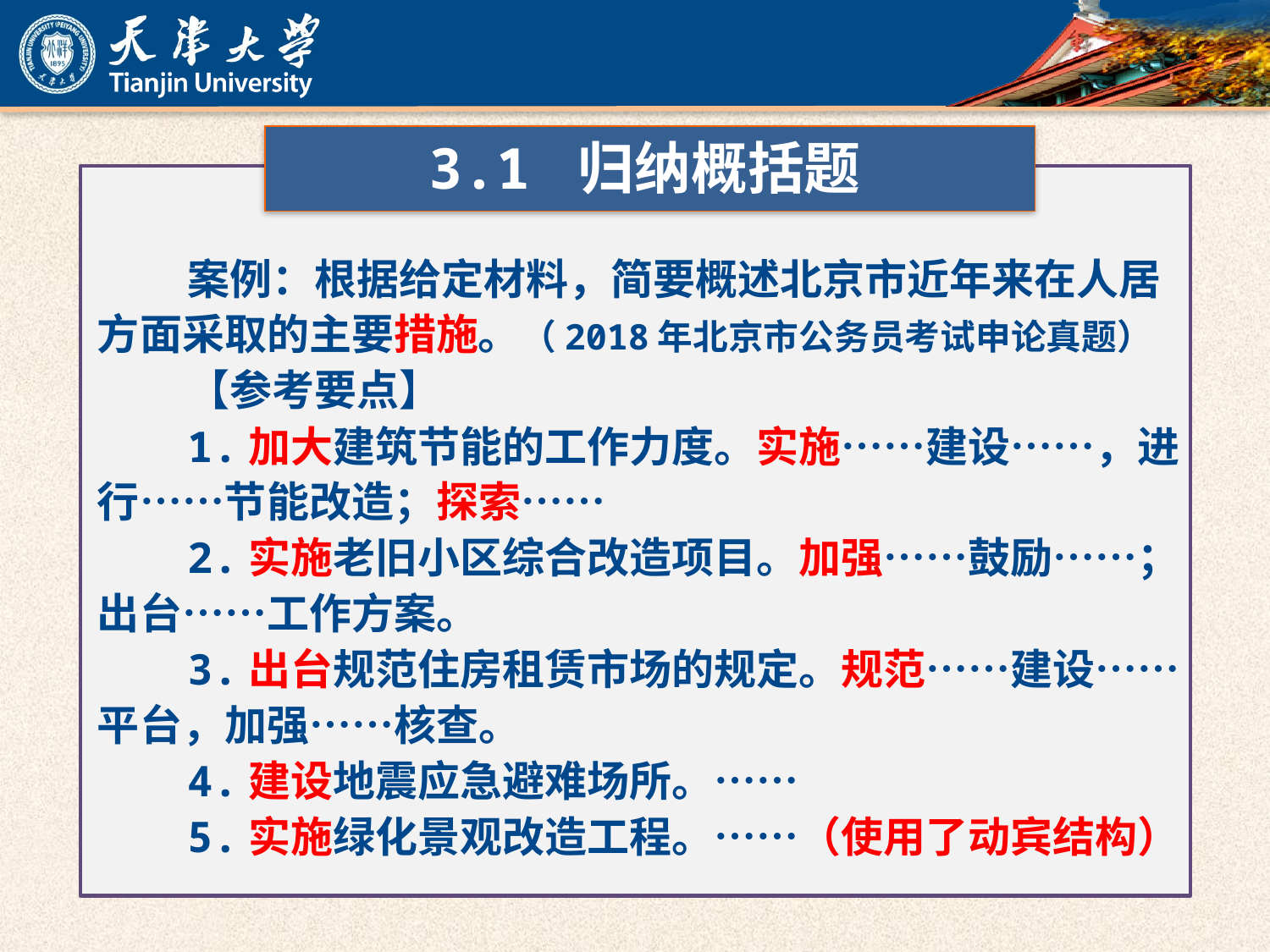

3.1 归纳概括题

案例：根据给定材料，简要概述北京市近年来在人居方面采取的主要措施。（2018年北京市公务员考试申论真题）
【参考要点】
1.加大建筑节能的工作力度。实施……建设……，进行……节能改造；探索……
2.实施老旧小区综合改造项目。加强……鼓励……；出台……工作方案。
3.出台规范住房租赁市场的规定。规范……建设……平台，加强……核查。
4.建设地震应急避难场所。……
5.实施绿化景观改造工程。……（使用了动宾结构）